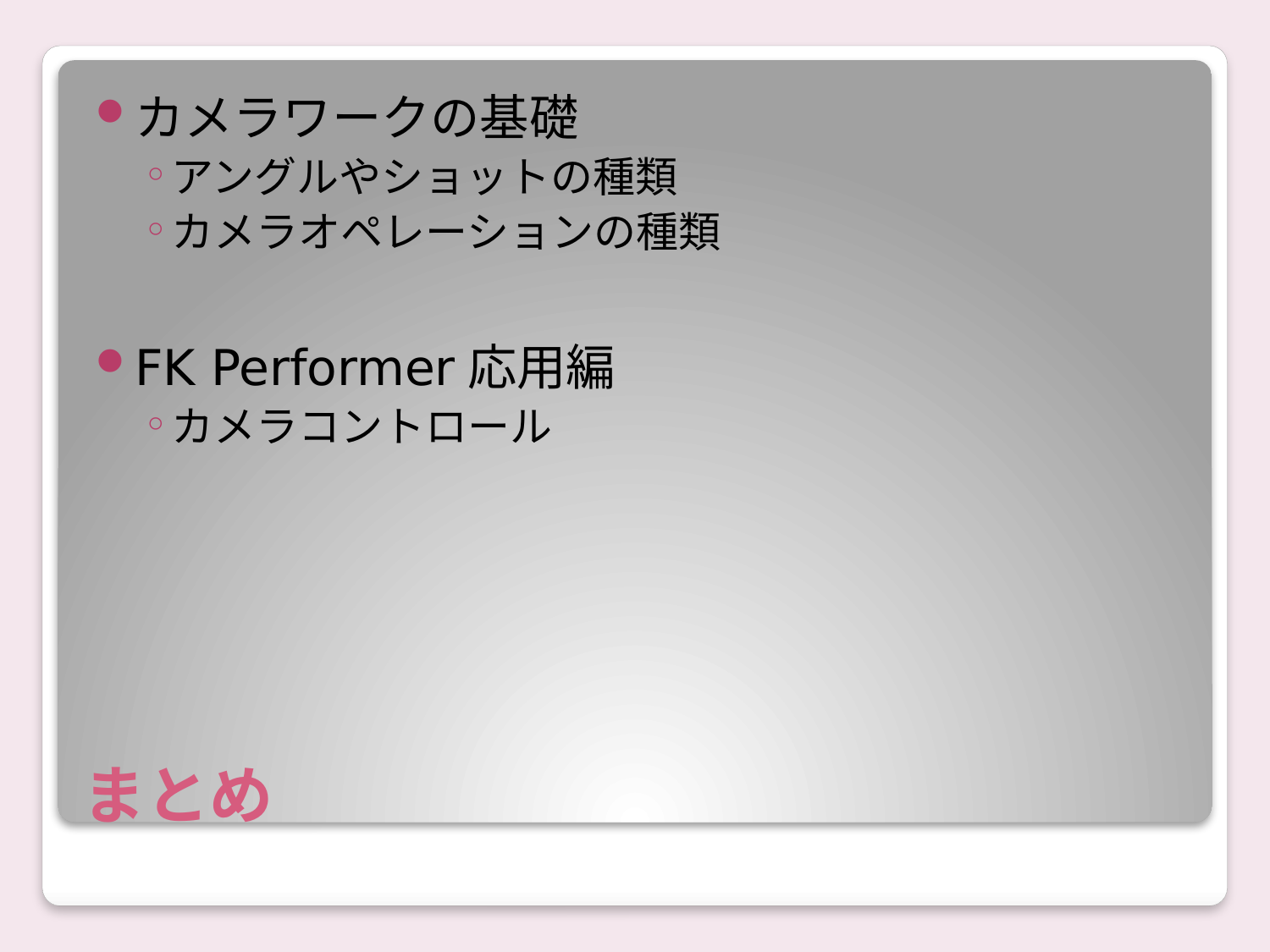

カメラワークの基礎
アングルやショットの種類
カメラオペレーションの種類

FK Performer応用編
カメラコントロール
# まとめ